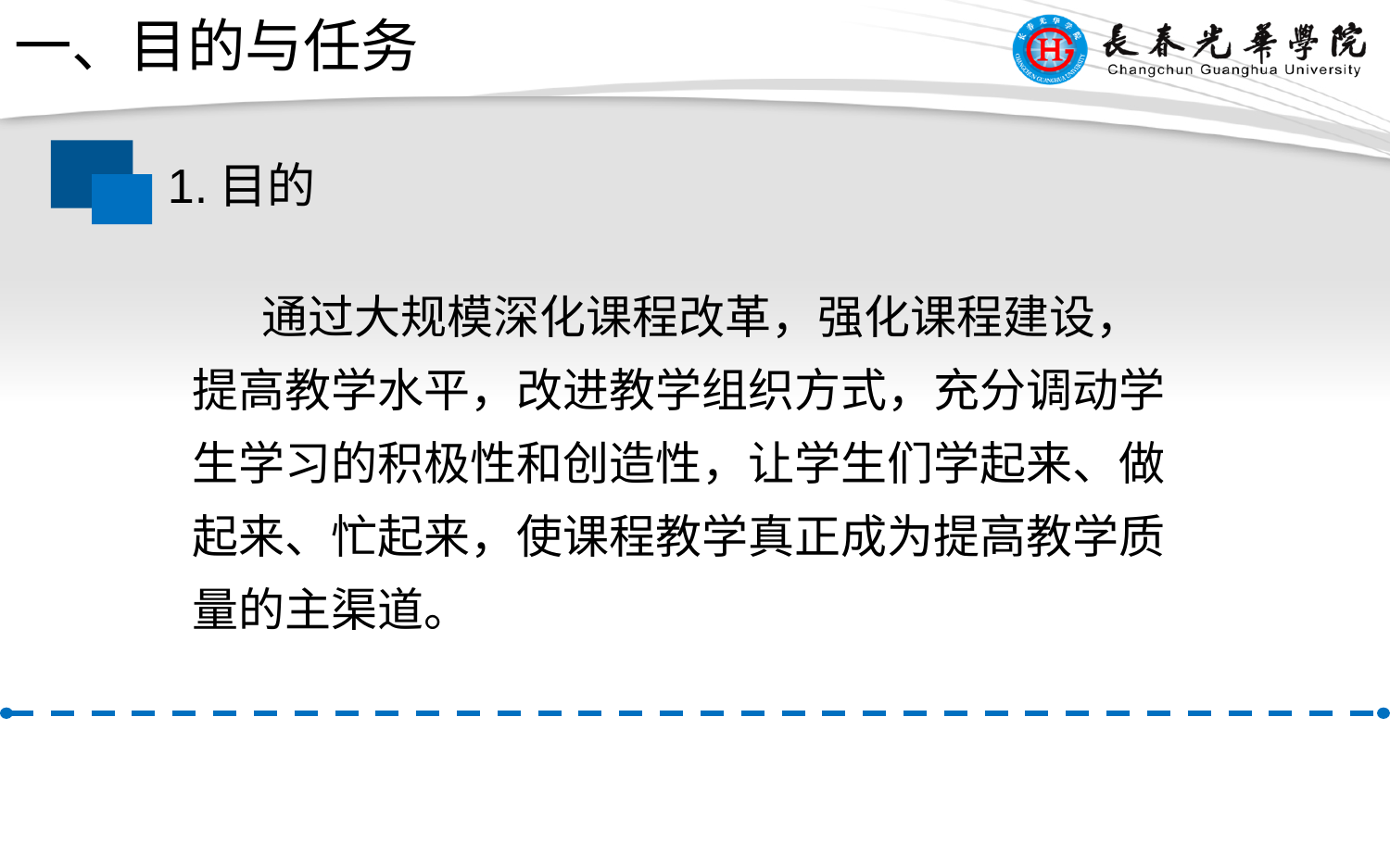

一、目的与任务

1.目的
通过大规模深化课程改革，强化课程建设，提高教学水平，改进教学组织方式，充分调动学生学习的积极性和创造性，让学生们学起来、做起来、忙起来，使课程教学真正成为提高教学质量的主渠道。